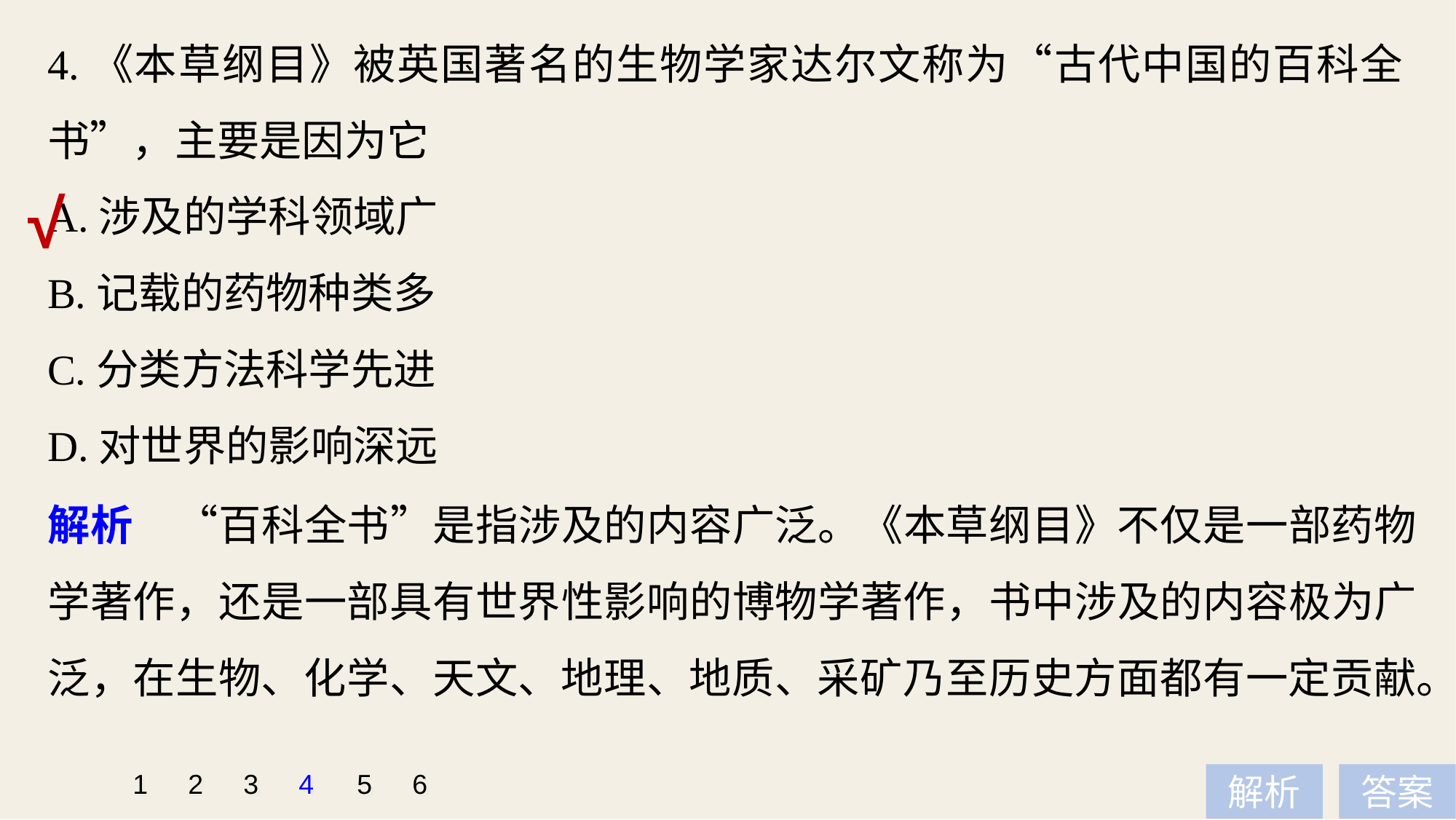

4.《本草纲目》被英国著名的生物学家达尔文称为“古代中国的百科全书”，主要是因为它
A.涉及的学科领域广
B.记载的药物种类多
C.分类方法科学先进
D.对世界的影响深远
√
解析　“百科全书”是指涉及的内容广泛。《本草纲目》不仅是一部药物学著作，还是一部具有世界性影响的博物学著作，书中涉及的内容极为广泛，在生物、化学、天文、地理、地质、采矿乃至历史方面都有一定贡献。
1
2
3
4
5
6
解析
答案